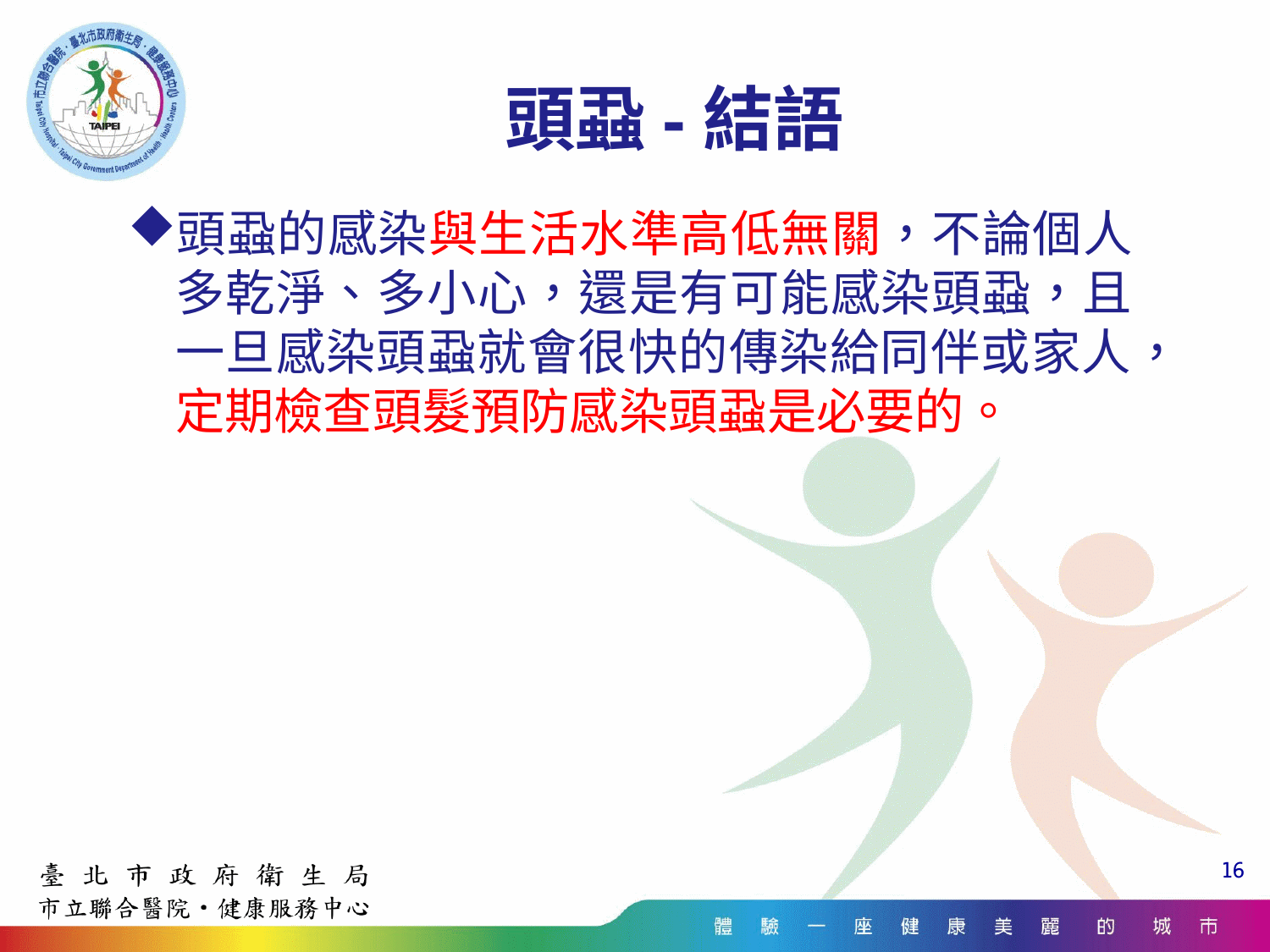

# 頭蝨-結語
頭蝨的感染與生活水準高低無關，不論個人多乾淨、多小心，還是有可能感染頭蝨，且一旦感染頭蝨就會很快的傳染給同伴或家人，定期檢查頭髮預防感染頭蝨是必要的。

16